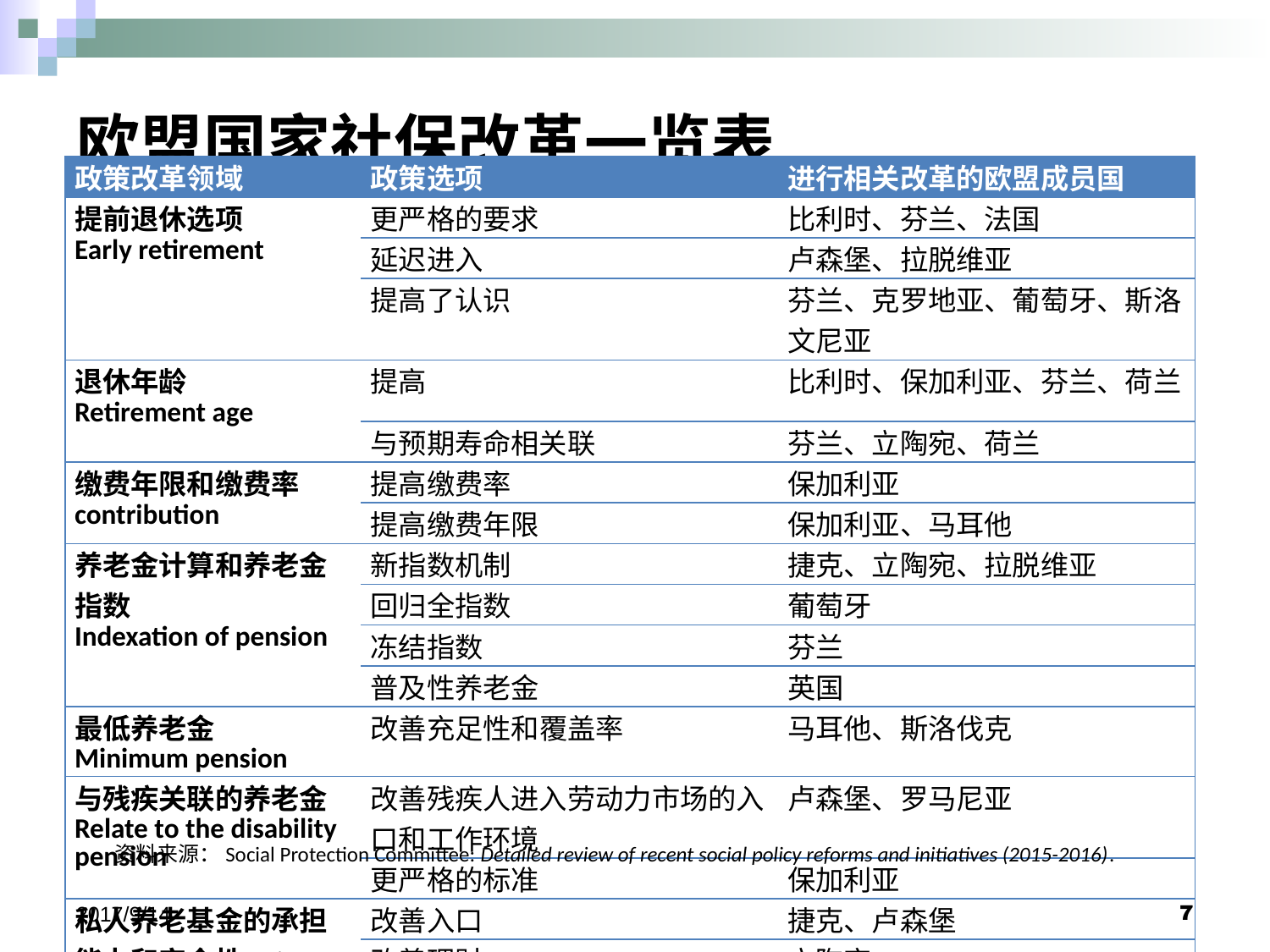

# 欧盟国家社保改革一览表
| 政策改革领域 | 政策选项 | 进行相关改革的欧盟成员国 |
| --- | --- | --- |
| 提前退休选项 Early retirement | 更严格的要求 | 比利时、芬兰、法国 |
|  | 延迟进入 | 卢森堡、拉脱维亚 |
|  | 提高了认识 | 芬兰、克罗地亚、葡萄牙、斯洛文尼亚 |
| 退休年龄 Retirement age | 提高 | 比利时、保加利亚、芬兰、荷兰 |
|  | 与预期寿命相关联 | 芬兰、立陶宛、荷兰 |
| 缴费年限和缴费率 contribution | 提高缴费率 | 保加利亚 |
|  | 提高缴费年限 | 保加利亚、马耳他 |
| 养老金计算和养老金指数 Indexation of pension | 新指数机制 | 捷克、立陶宛、拉脱维亚 |
|  | 回归全指数 | 葡萄牙 |
|  | 冻结指数 | 芬兰 |
|  | 普及性养老金 | 英国 |
| 最低养老金 Minimum pension | 改善充足性和覆盖率 | 马耳他、斯洛伐克 |
| 与残疾关联的养老金 Relate to the disability pension | 改善残疾人进入劳动力市场的入口和工作环境 | 卢森堡、罗马尼亚 |
|  | 更严格的标准 | 保加利亚 |
| 私人养老基金的承担能力和安全性private | 改善入口 | 捷克、卢森堡 |
|  | 改善理财 | 立陶宛 |
资料来源：Social Protection Committee: Detailed review of recent social policy reforms and initiatives (2015-2016).
2017/9/14
7